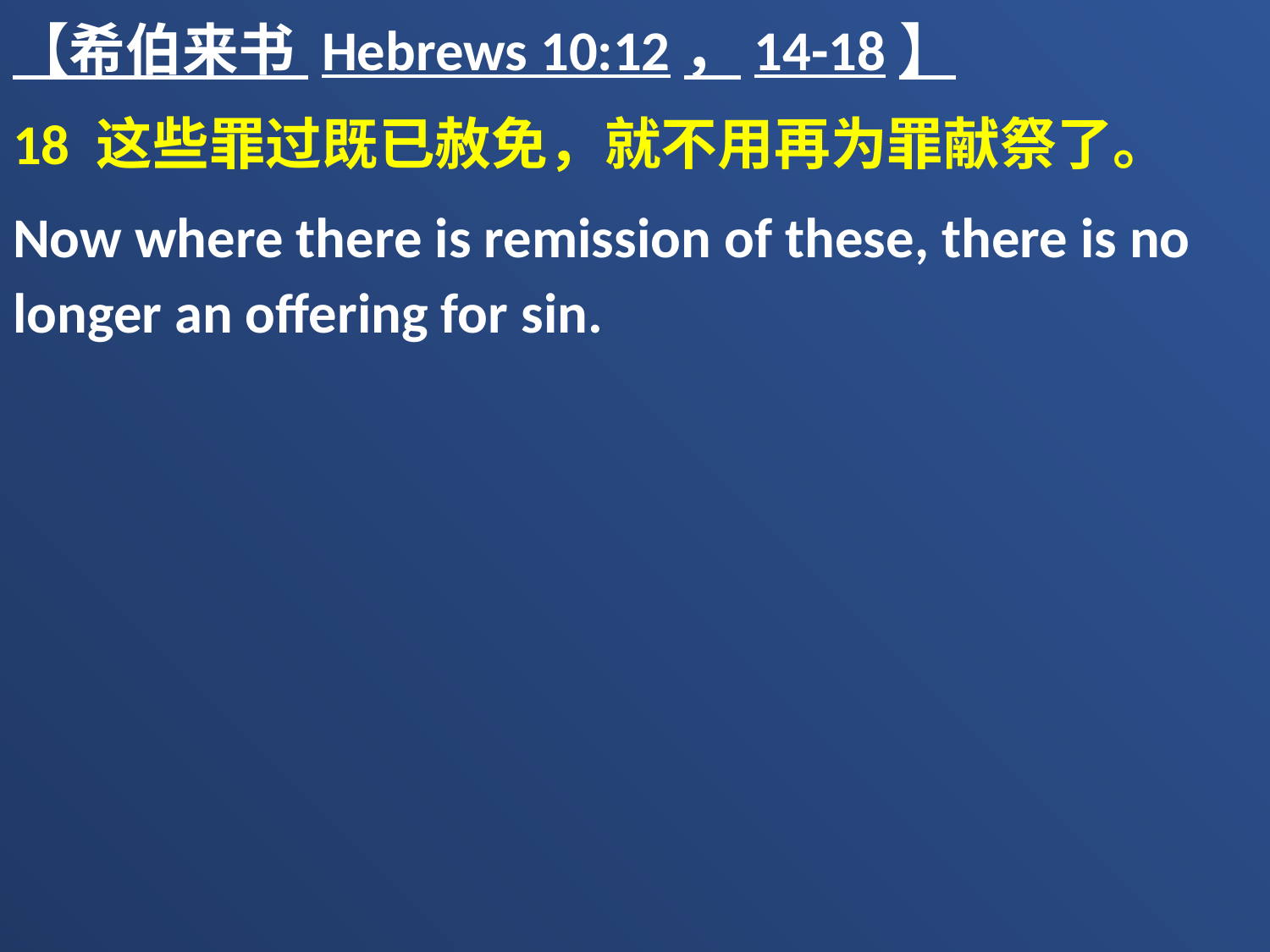

【希伯来书 Hebrews 10:12，14-18】
18 这些罪过既已赦免，就不用再为罪献祭了。
Now where there is remission of these, there is no longer an offering for sin.